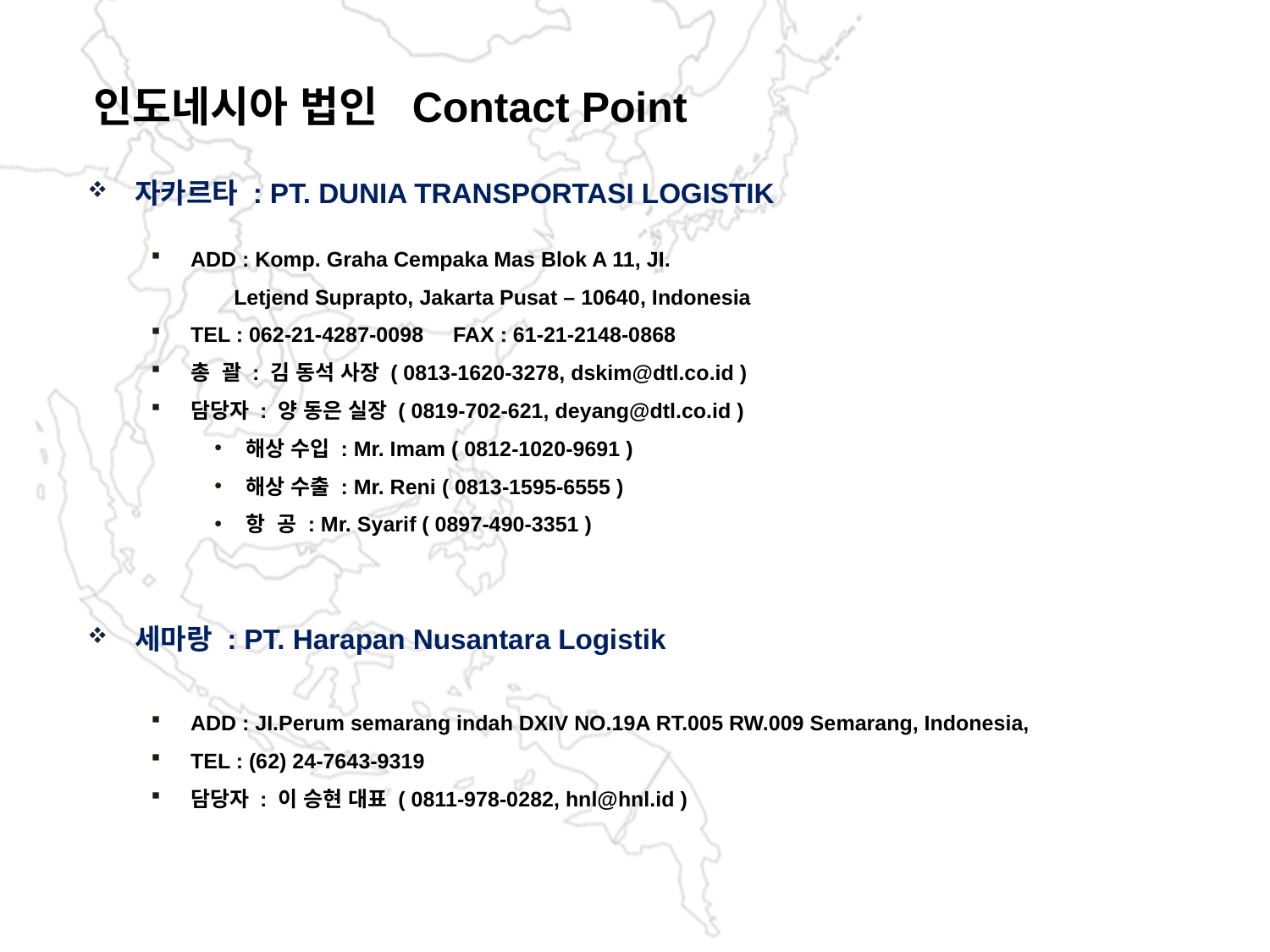

인도네시아 법인  Contact Point

자카르타 : PT. DUNIA TRANSPORTASI LOGISTIK

ADD : Komp. Graha Cempaka Mas Blok A 11, JI.
              Letjend Suprapto, Jakarta Pusat – 10640, Indonesia
TEL : 062-21-4287-0098     FAX : 61-21-2148-0868
총  괄 : 김 동석 사장 ( 0813-1620-3278, dskim@dtl.co.id )
담당자 : 양 동은 실장 ( 0819-702-621, deyang@dtl.co.id )
해상 수입 : Mr. Imam ( 0812-1020-9691 )
해상 수출 : Mr. Reni ( 0813-1595-6555 )
항  공 : Mr. Syarif ( 0897-490-3351 )

세마랑 : PT. Harapan Nusantara Logistik

ADD : JI.Perum semarang indah DXIV NO.19A RT.005 RW.009 Semarang, Indonesia,
TEL : (62) 24-7643-9319
담당자 : 이 승현 대표 ( 0811-978-0282, hnl@hnl.id )